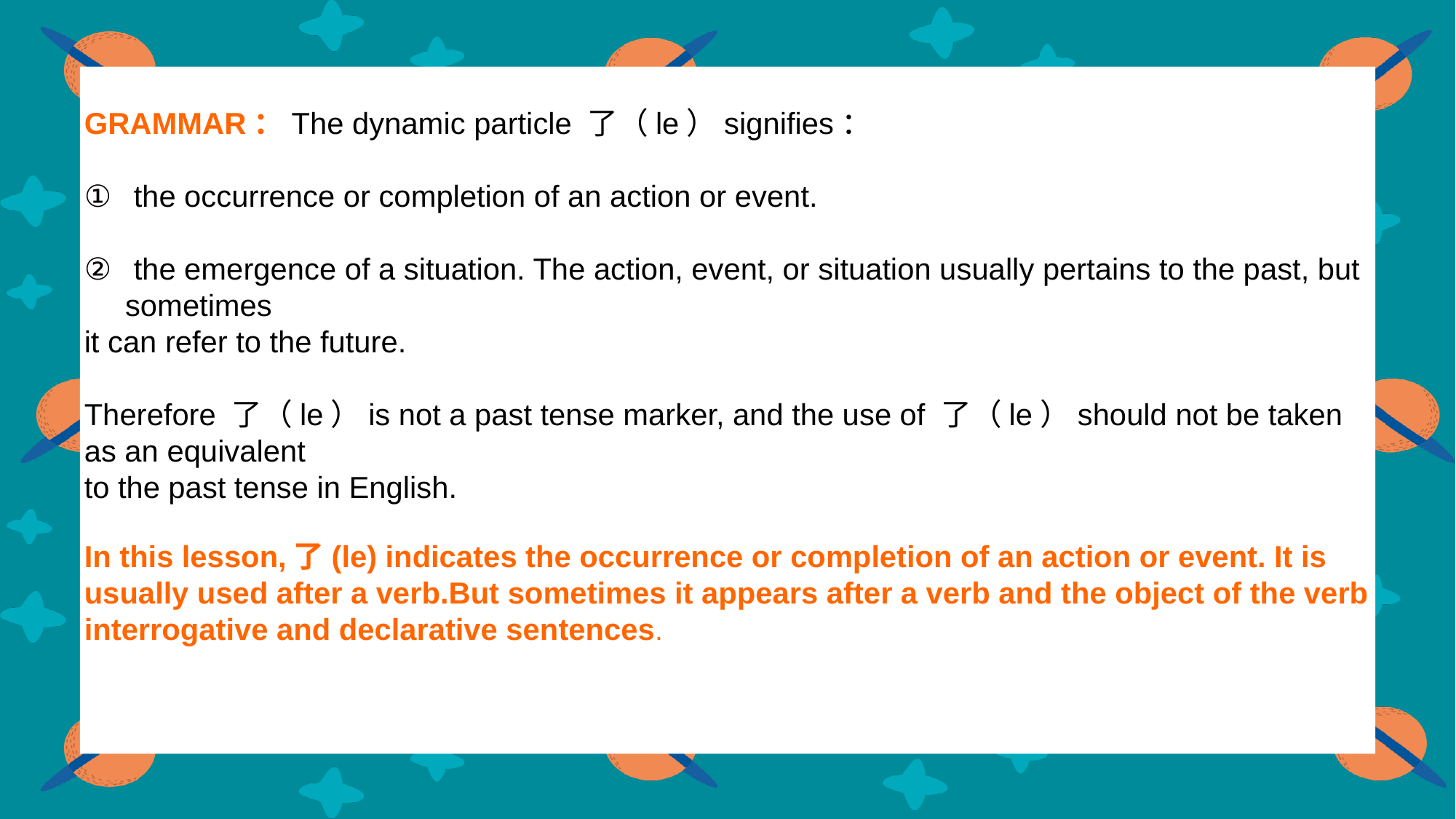

GRAMMAR：The dynamic particle 了（le）signifies：

 the occurrence or completion of an action or event.

 the emergence of a situation. The action, event, or situation usually pertains to the past, but sometimes
it can refer to the future.

Therefore 了（le）is not a past tense marker, and the use of 了（le）should not be taken as an equivalent
to the past tense in English.

In this lesson,了(le) indicates the occurrence or completion of an action or event. It is usually used after a verb.But sometimes it appears after a verb and the object of the verb interrogative and declarative sentences.